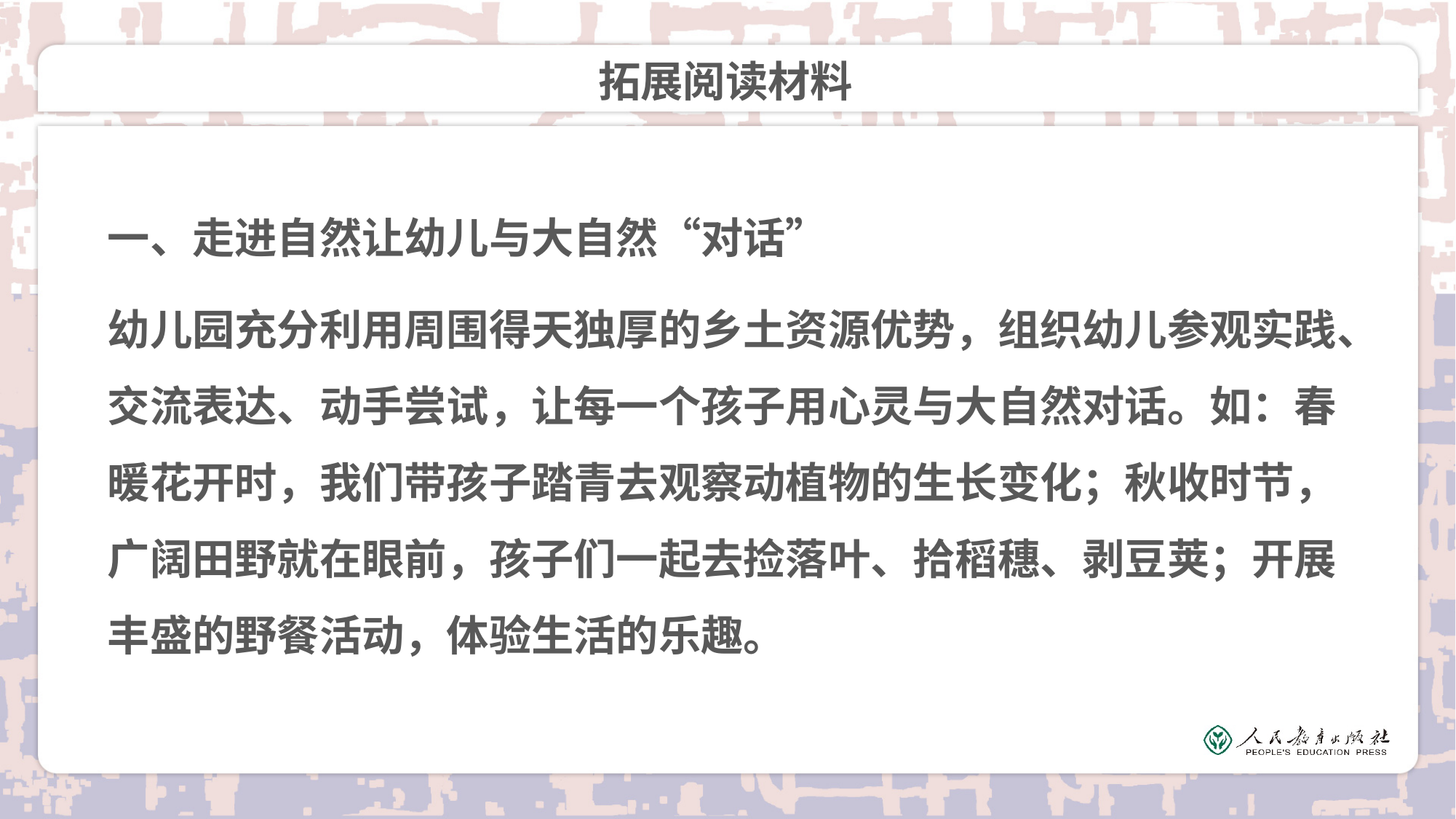

# 拓展阅读材料
一、走进自然让幼儿与大自然“对话”
幼儿园充分利用周围得天独厚的乡土资源优势，组织幼儿参观实践、交流表达、动手尝试，让每一个孩子用心灵与大自然对话。如：春暖花开时，我们带孩子踏青去观察动植物的生长变化；秋收时节，广阔田野就在眼前，孩子们一起去捡落叶、拾稻穗、剥豆荚；开展丰盛的野餐活动，体验生活的乐趣。